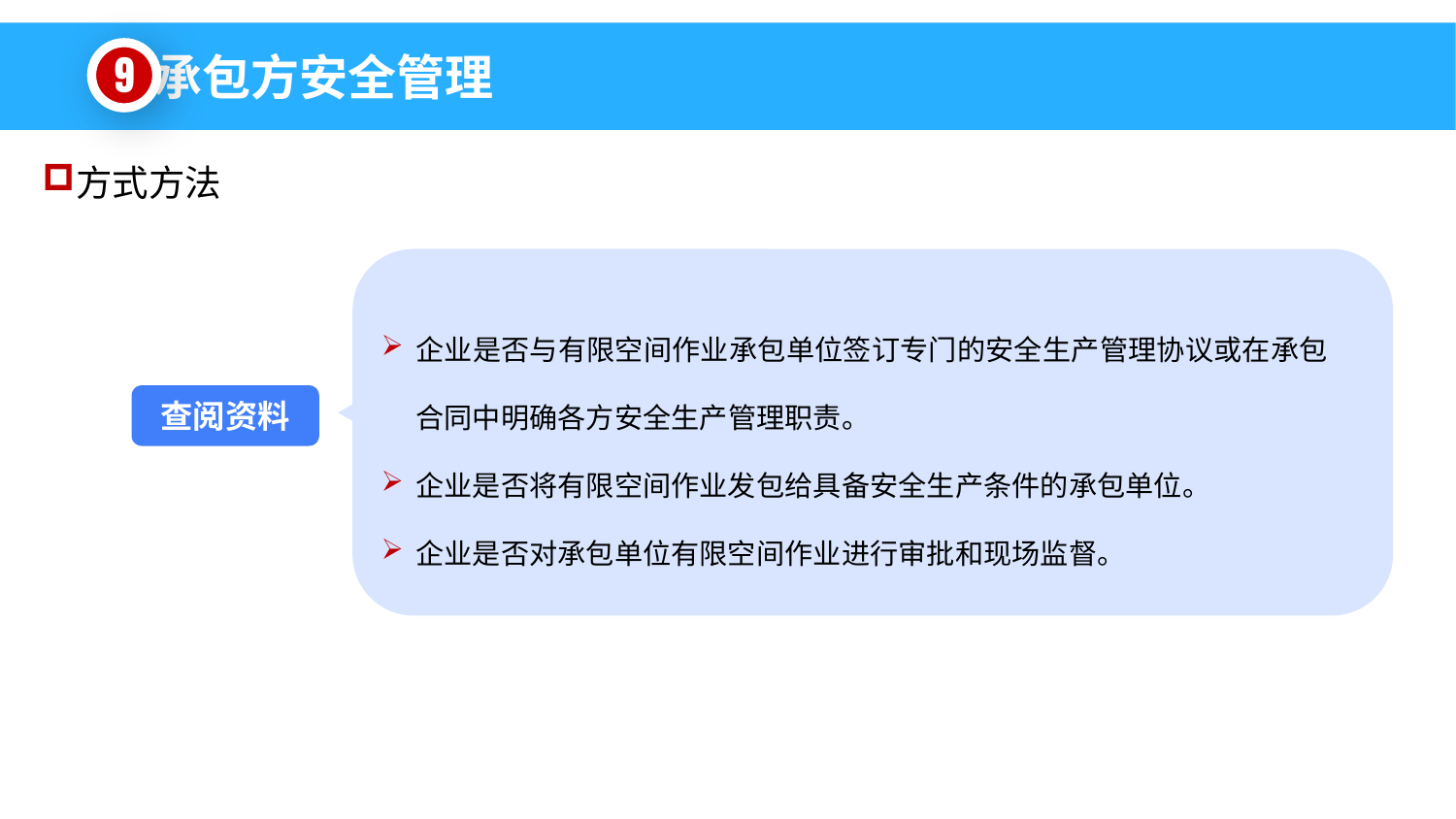

承包方安全管理

9
方式方法

企业是否与有限空间作业承包单位签订专门的安全生产管理协议或在承包合同中明确各方安全生产管理职责。
企业是否将有限空间作业发包给具备安全生产条件的承包单位。
企业是否对承包单位有限空间作业进行审批和现场监督。
查阅资料